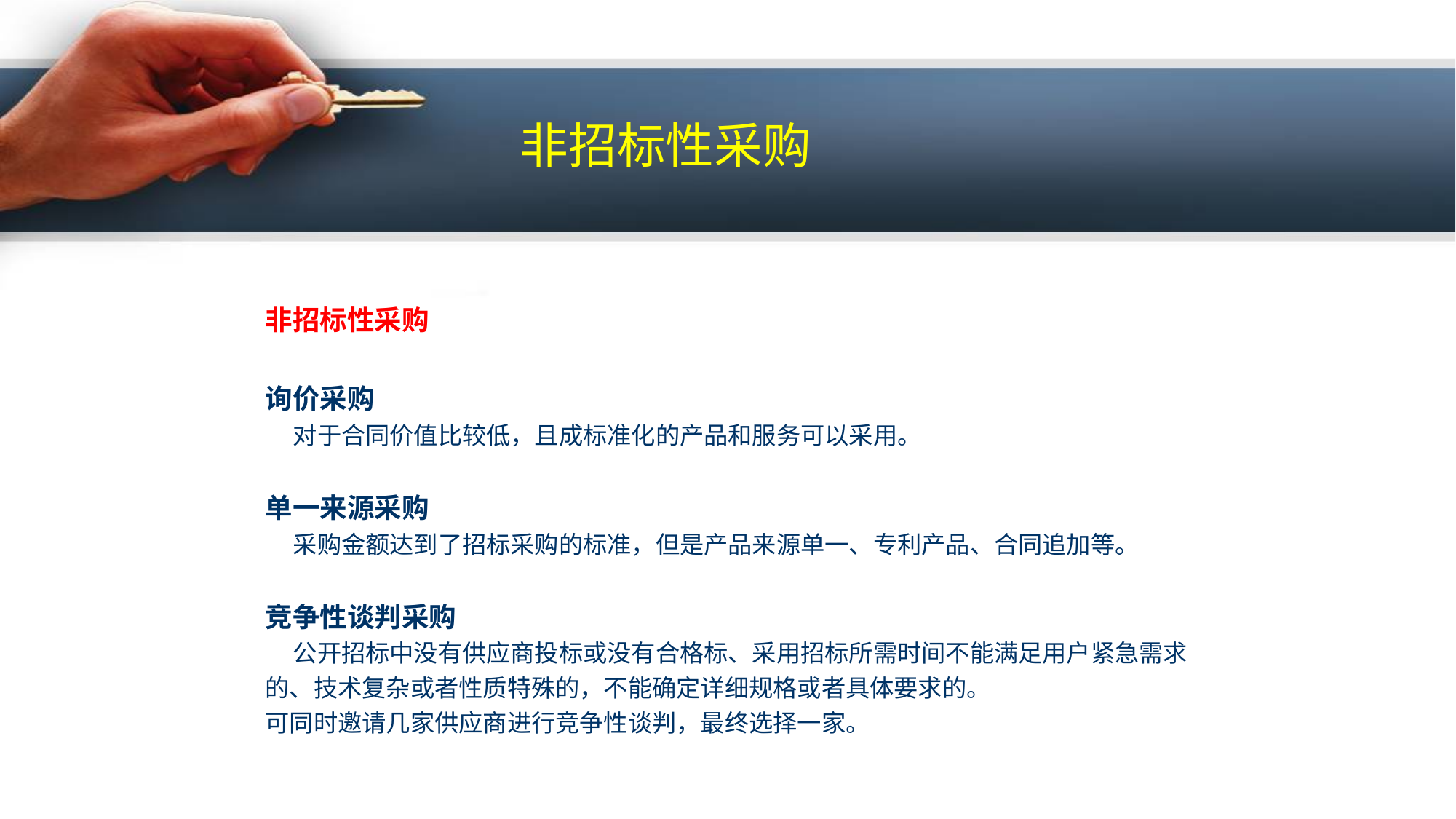

非招标性采购
非招标性采购

询价采购
    对于合同价值比较低，且成标准化的产品和服务可以采用。

单一来源采购
    采购金额达到了招标采购的标准，但是产品来源单一、专利产品、合同追加等。

竞争性谈判采购
    公开招标中没有供应商投标或没有合格标、采用招标所需时间不能满足用户紧急需求的、技术复杂或者性质特殊的，不能确定详细规格或者具体要求的。
可同时邀请几家供应商进行竞争性谈判，最终选择一家。